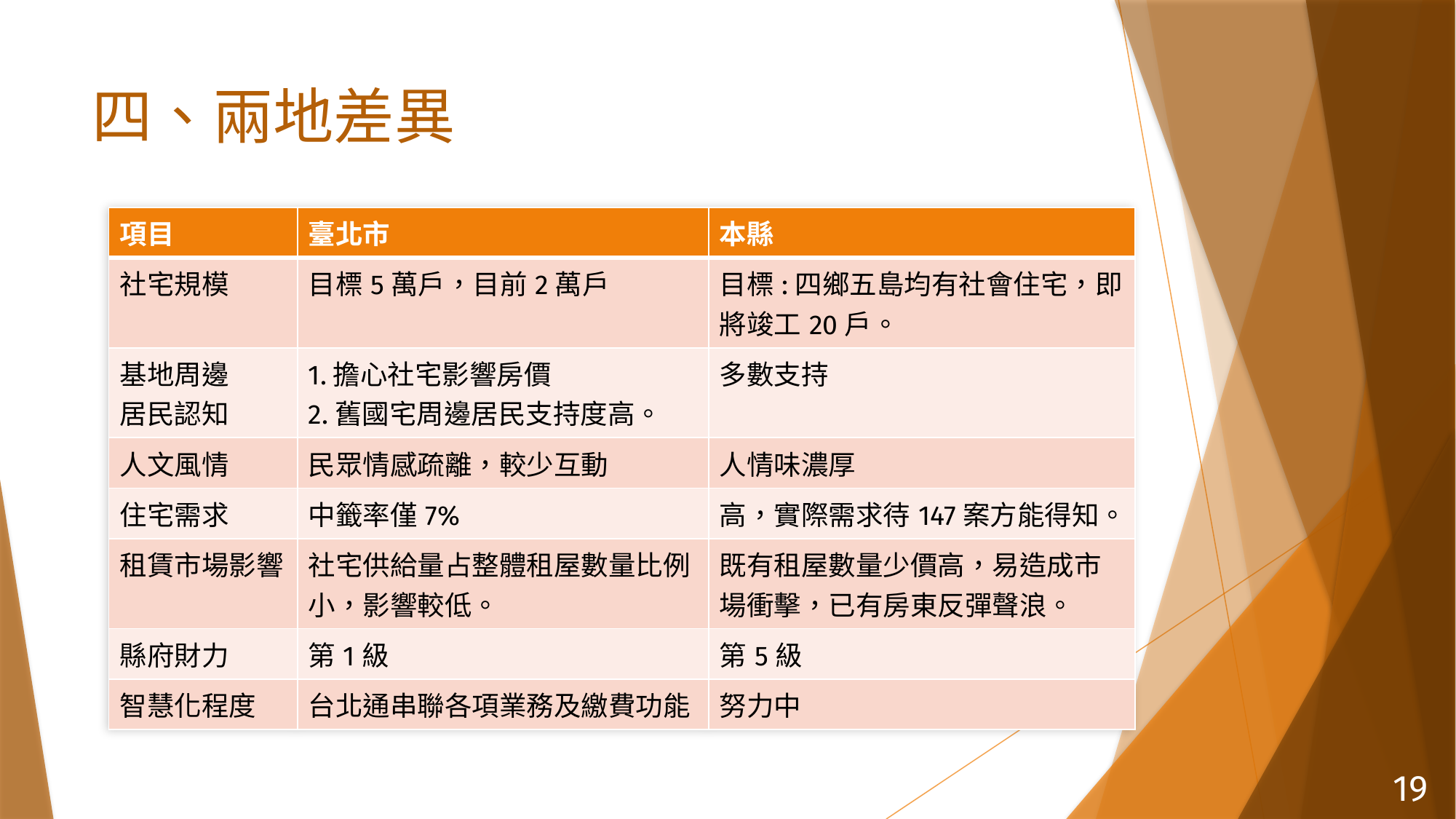

# 四、兩地差異
| 項目 | 臺北市 | 本縣 |
| --- | --- | --- |
| 社宅規模 | 目標5萬戶，目前2萬戶 | 目標:四鄉五島均有社會住宅，即將竣工20戶。 |
| 基地周邊 居民認知 | 1.擔心社宅影響房價 2.舊國宅周邊居民支持度高。 | 多數支持 |
| 人文風情 | 民眾情感疏離，較少互動 | 人情味濃厚 |
| 住宅需求 | 中籤率僅7% | 高，實際需求待147案方能得知。 |
| 租賃市場影響 | 社宅供給量占整體租屋數量比例小，影響較低。 | 既有租屋數量少價高，易造成市場衝擊，已有房東反彈聲浪。 |
| 縣府財力 | 第1級 | 第5級 |
| 智慧化程度 | 台北通串聯各項業務及繳費功能 | 努力中 |
19